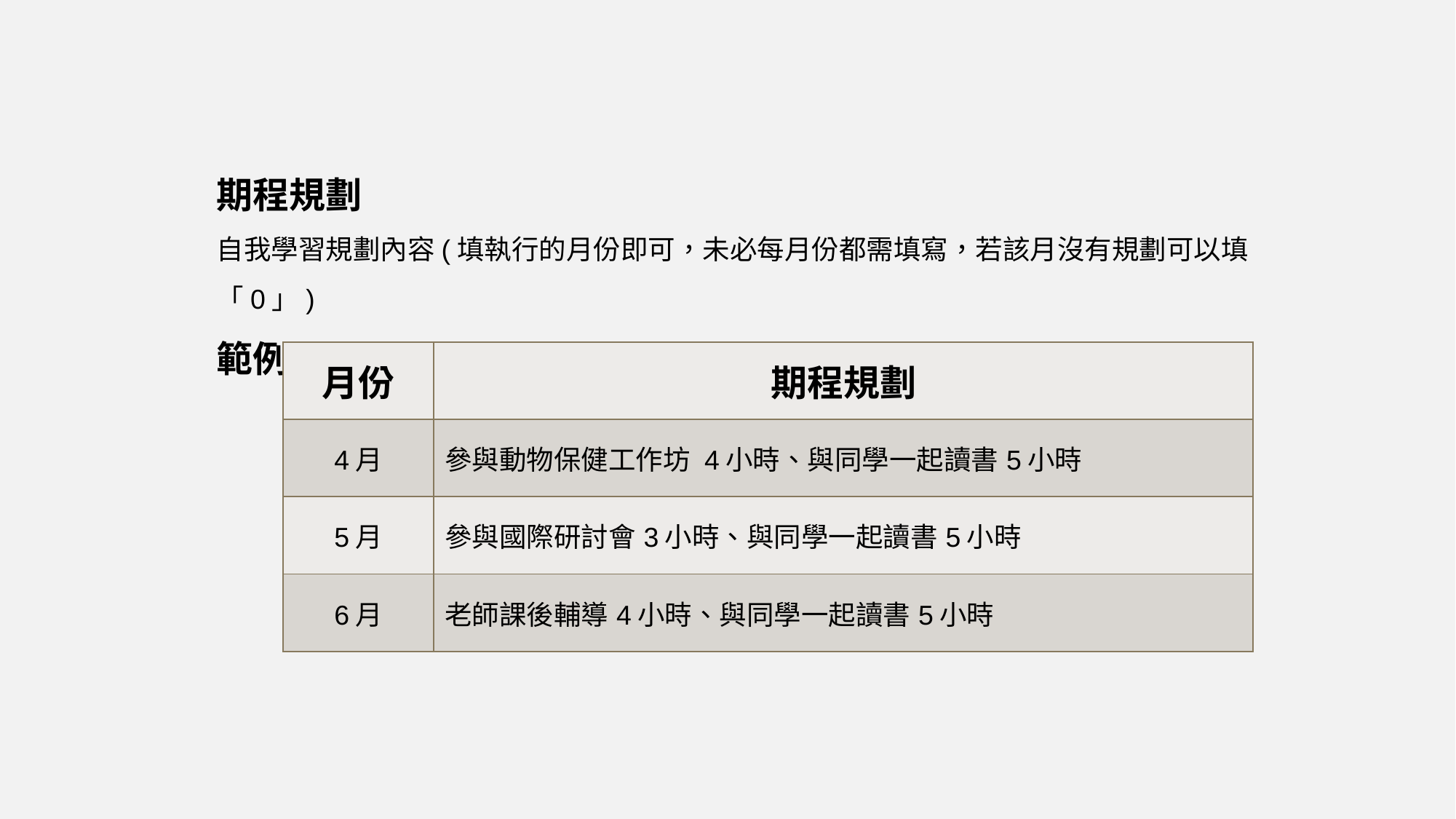

期程規劃
自我學習規劃內容(填執行的月份即可，未必每月份都需填寫，若該月沒有規劃可以填「0」)
範例:

| 月份 | 期程規劃 |
| --- | --- |
| 4月 | 參與動物保健工作坊 4小時、與同學一起讀書5小時 |
| 5月 | 參與國際研討會3小時、與同學一起讀書5小時 |
| 6月 | 老師課後輔導4小時、與同學一起讀書5小時 |